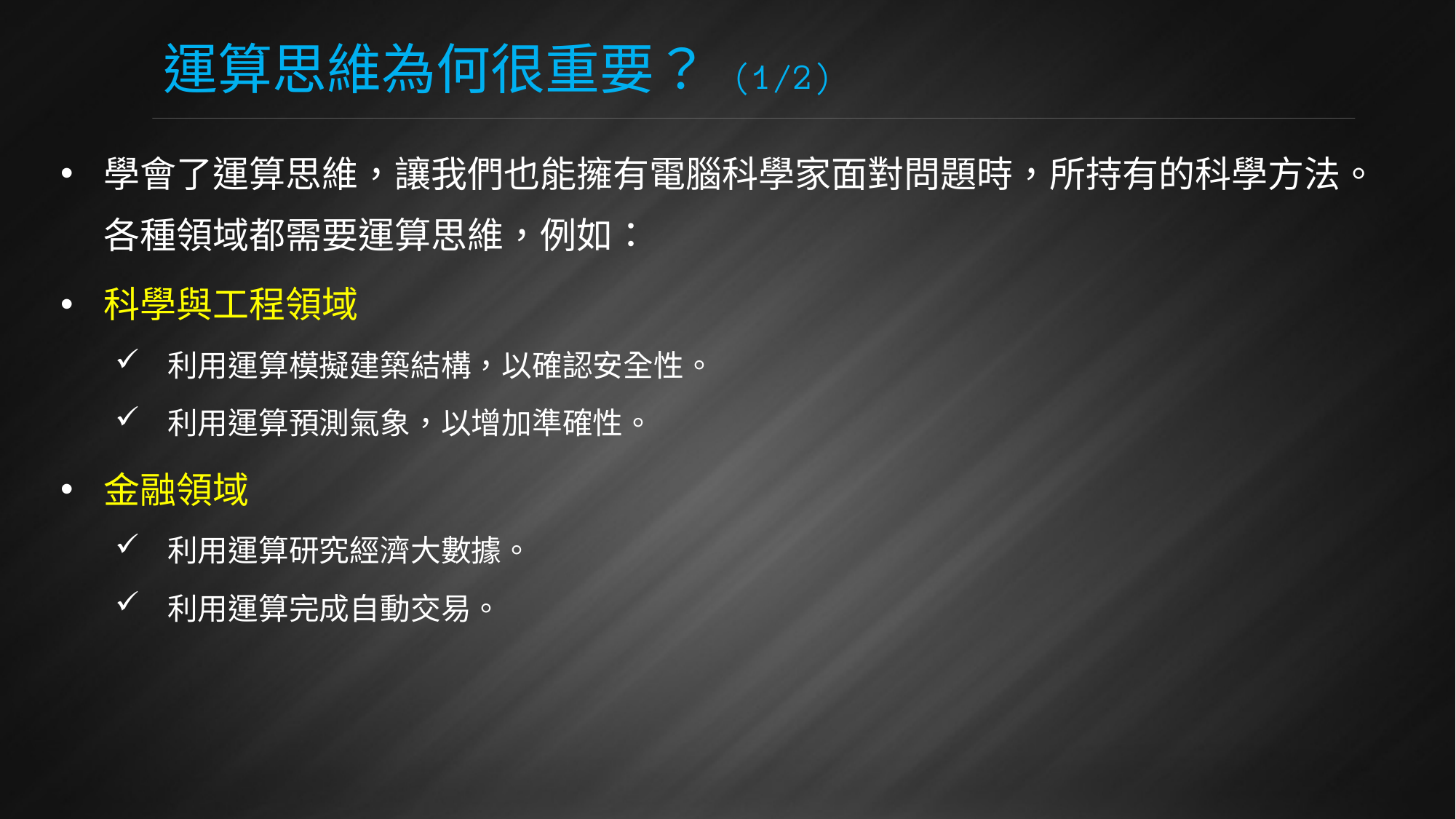

# 運算思維為何很重要？ (1/2)
學會了運算思維，讓我們也能擁有電腦科學家面對問題時，所持有的科學方法。各種領域都需要運算思維，例如：
科學與工程領域
利用運算模擬建築結構，以確認安全性。
利用運算預測氣象，以增加準確性。
金融領域
利用運算研究經濟大數據。
利用運算完成自動交易。